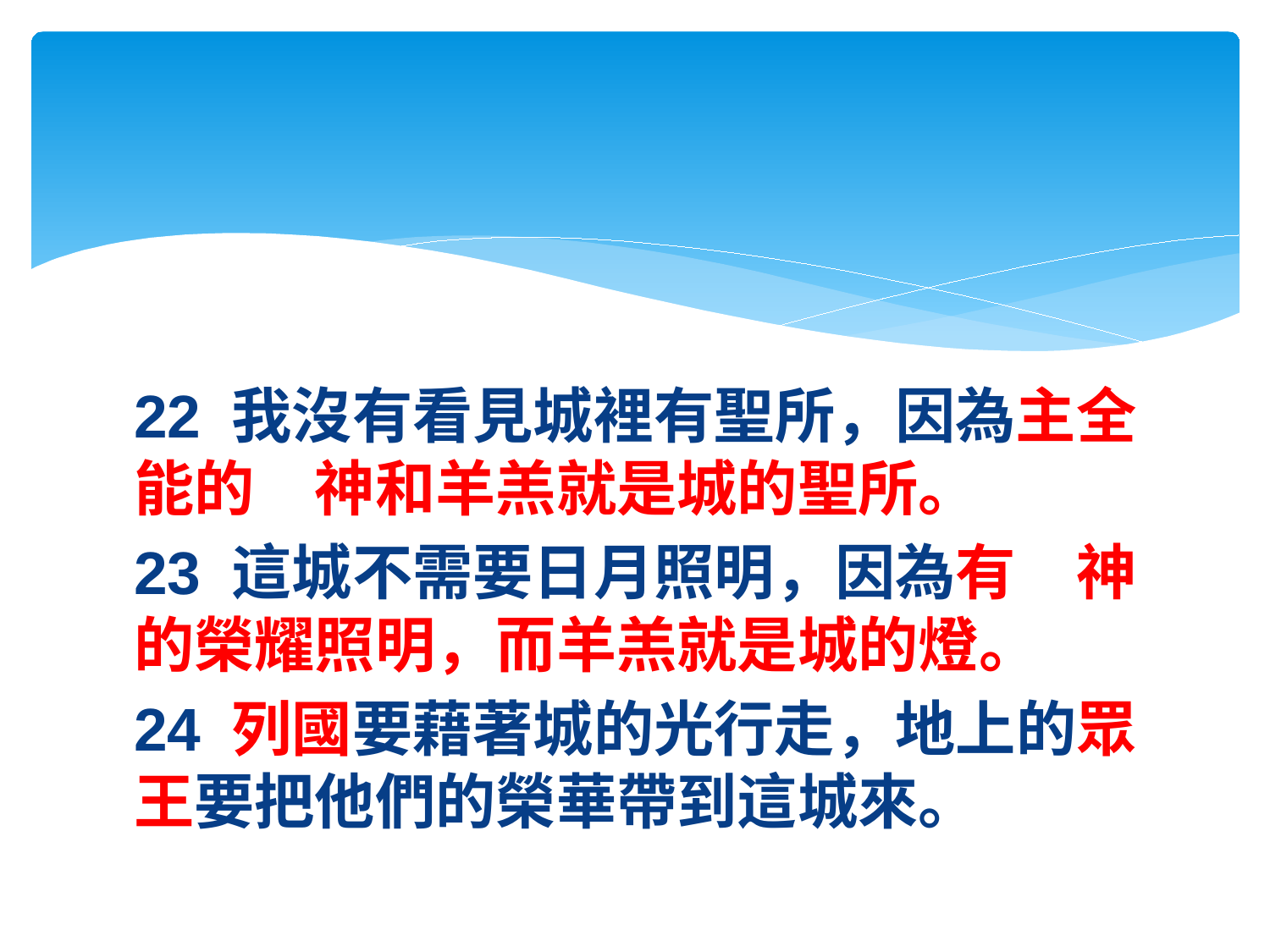

#
22 我沒有看見城裡有聖所，因為主全能的　神和羊羔就是城的聖所。
23 這城不需要日月照明，因為有　神的榮耀照明，而羊羔就是城的燈。
24 列國要藉著城的光行走，地上的眾王要把他們的榮華帶到這城來。